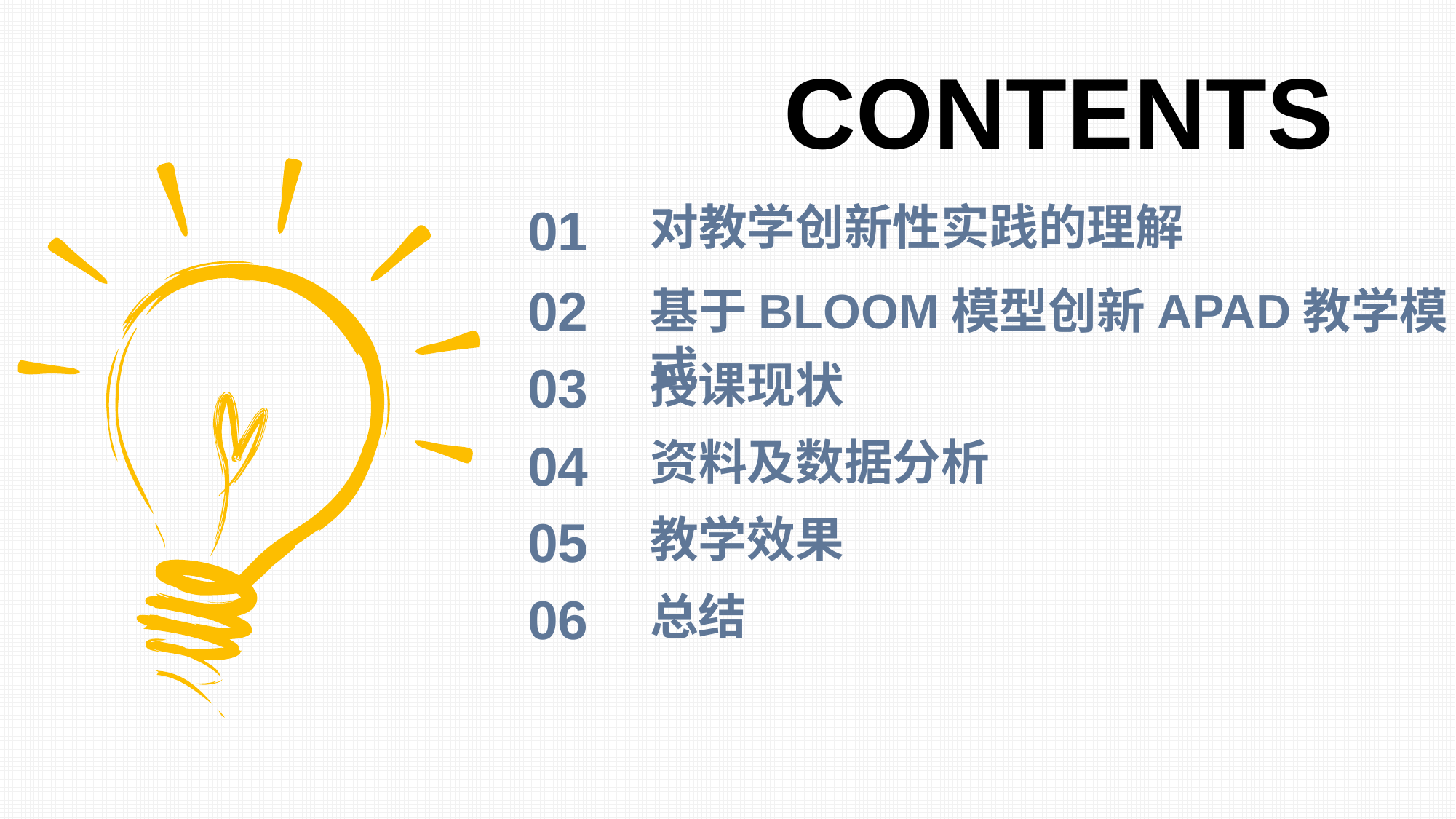

CONTENTS

01
对教学创新性实践的理解
02
基于BLOOM模型创新APAD教学模式
03
授课现状
04
资料及数据分析
05
教学效果
06
总结